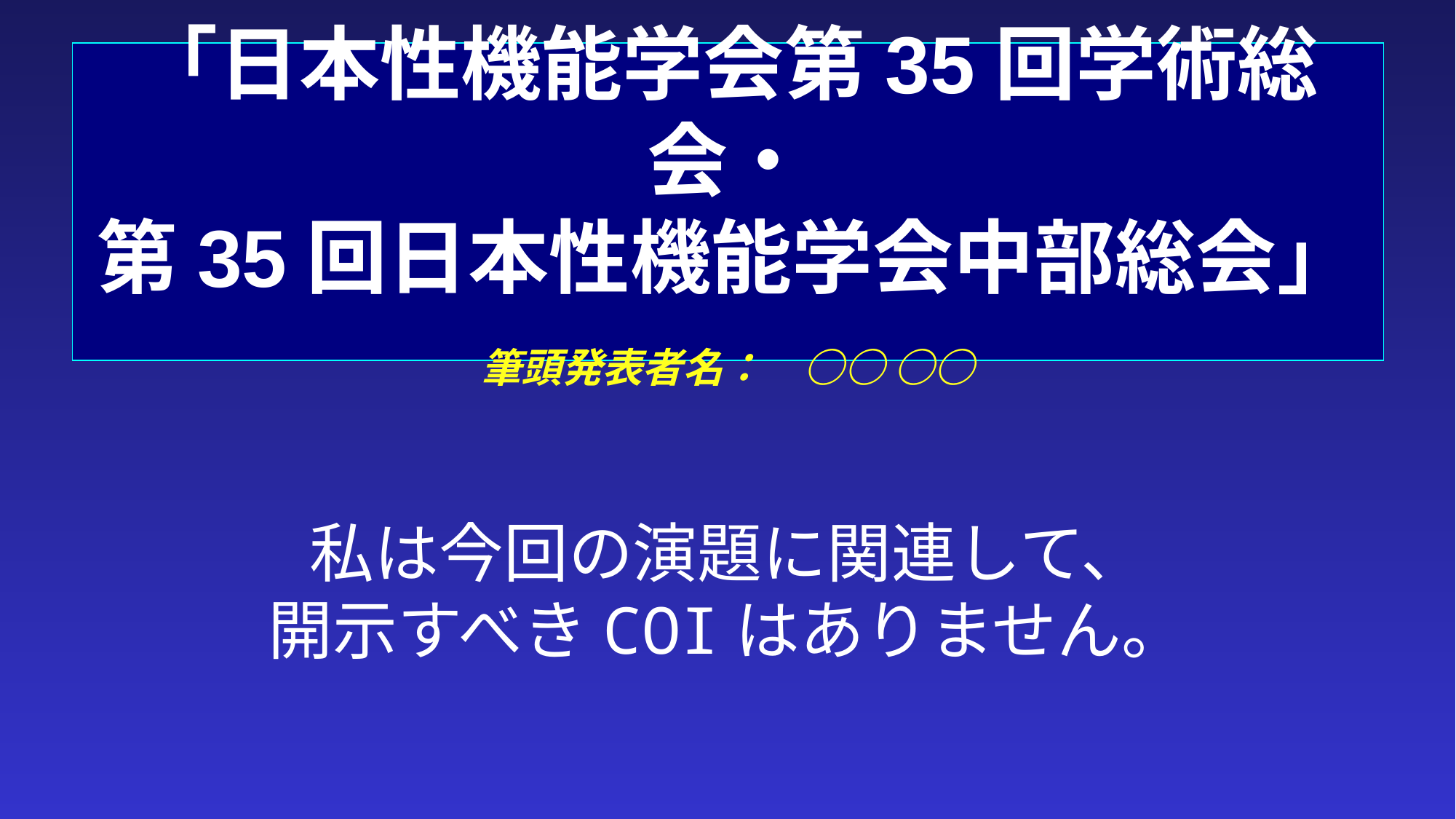

「日本性機能学会第35回学術総会・
第35回日本性機能学会中部総会」
　
筆頭発表者名：　○○ ○○

私は今回の演題に関連して、
開示すべきCOIはありません。